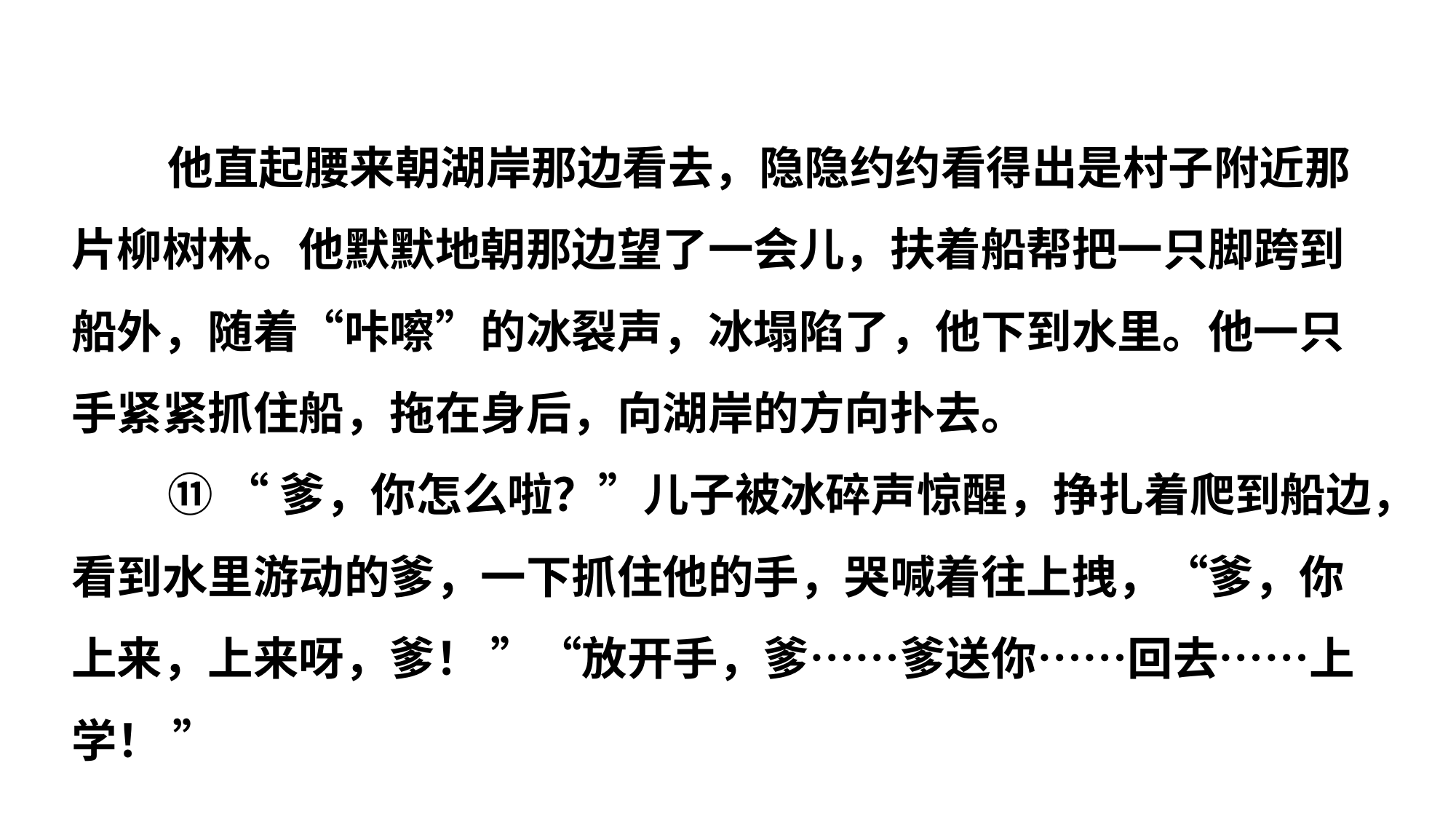

他直起腰来朝湖岸那边看去，隐隐约约看得出是村子附近那片柳树林。他默默地朝那边望了一会儿，扶着船帮把一只脚跨到船外，随着“咔嚓”的冰裂声，冰塌陷了，他下到水里。他一只手紧紧抓住船，拖在身后，向湖岸的方向扑去。
⑪ “爹，你怎么啦？”儿子被冰碎声惊醒，挣扎着爬到船边，看到水里游动的爹，一下抓住他的手，哭喊着往上拽，“爹，你上来，上来呀，爹！ ”“放开手，爹……爹送你……回去……上学！ ”